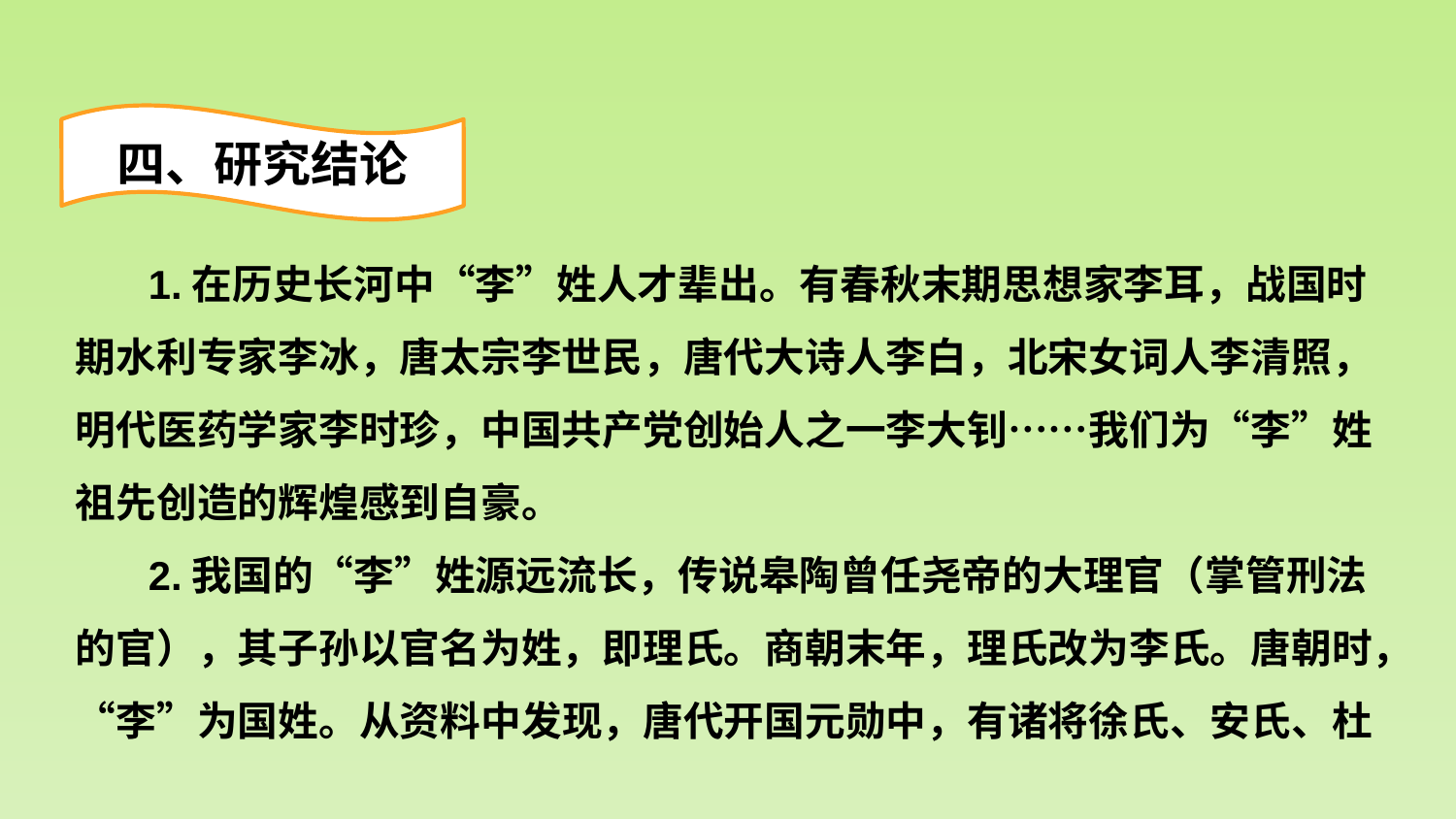

四、研究结论
1.在历史长河中“李”姓人才辈出。有春秋末期思想家李耳，战国时期水利专家李冰，唐太宗李世民，唐代大诗人李白，北宋女词人李清照，明代医药学家李时珍，中国共产党创始人之一李大钊……我们为“李”姓祖先创造的辉煌感到自豪。
2.我国的“李”姓源远流长，传说皋陶曾任尧帝的大理官（掌管刑法的官），其子孙以官名为姓，即理氏。商朝末年，理氏改为李氏。唐朝时，“李”为国姓。从资料中发现，唐代开国元勋中，有诸将徐氏、安氏、杜